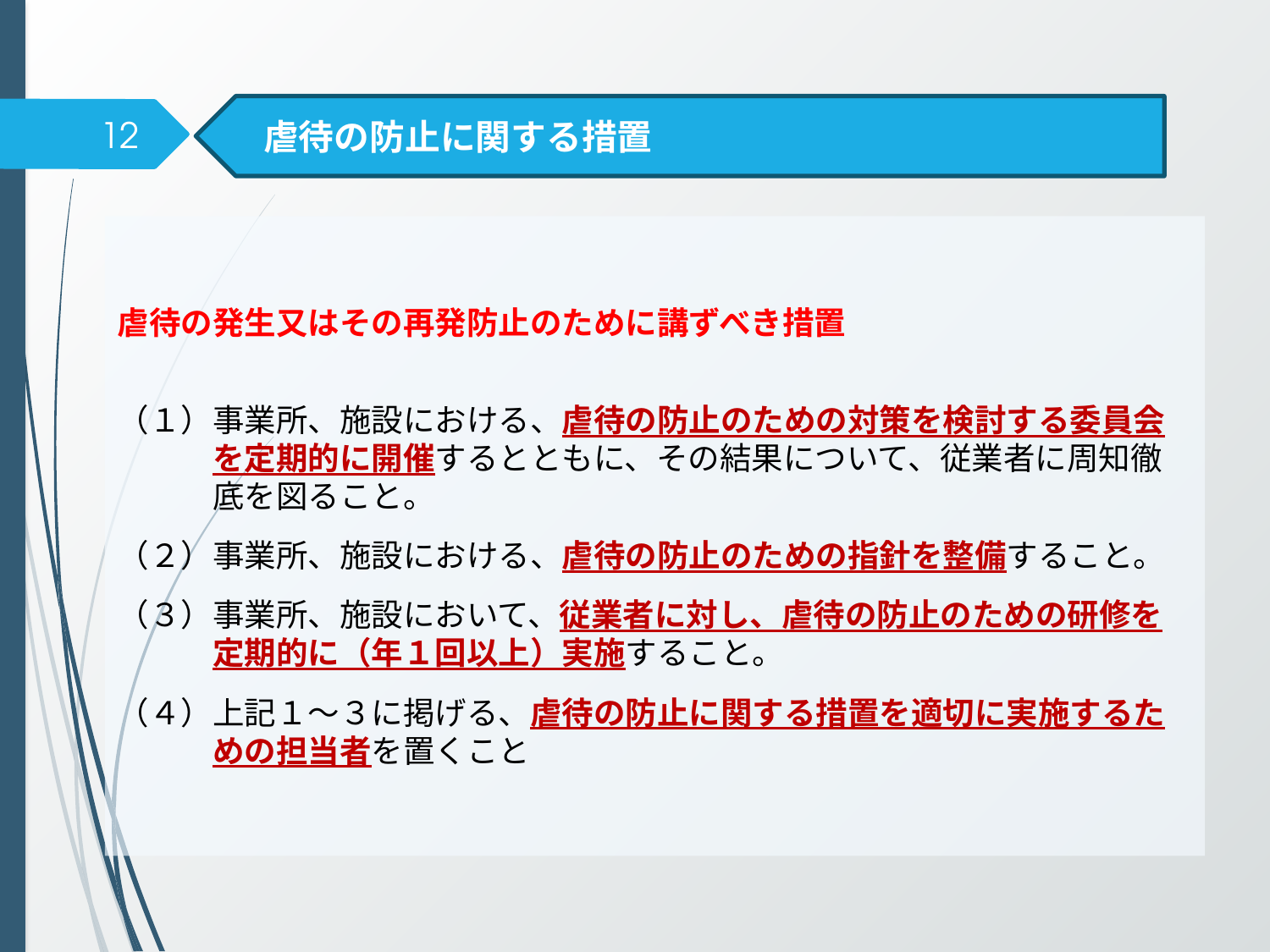

虐待の防止に関する措置
12
虐待の発生又はその再発防止のために講ずべき措置

（１）事業所、施設における、虐待の防止のための対策を検討する委員会
　　　を定期的に開催するとともに、その結果について、従業者に周知徹
　　　底を図ること。
（２）事業所、施設における、虐待の防止のための指針を整備すること。
（３）事業所、施設において、従業者に対し、虐待の防止のための研修を
　　　定期的に（年１回以上）実施すること。
（４）上記１～３に掲げる、虐待の防止に関する措置を適切に実施するた
　　　めの担当者を置くこと